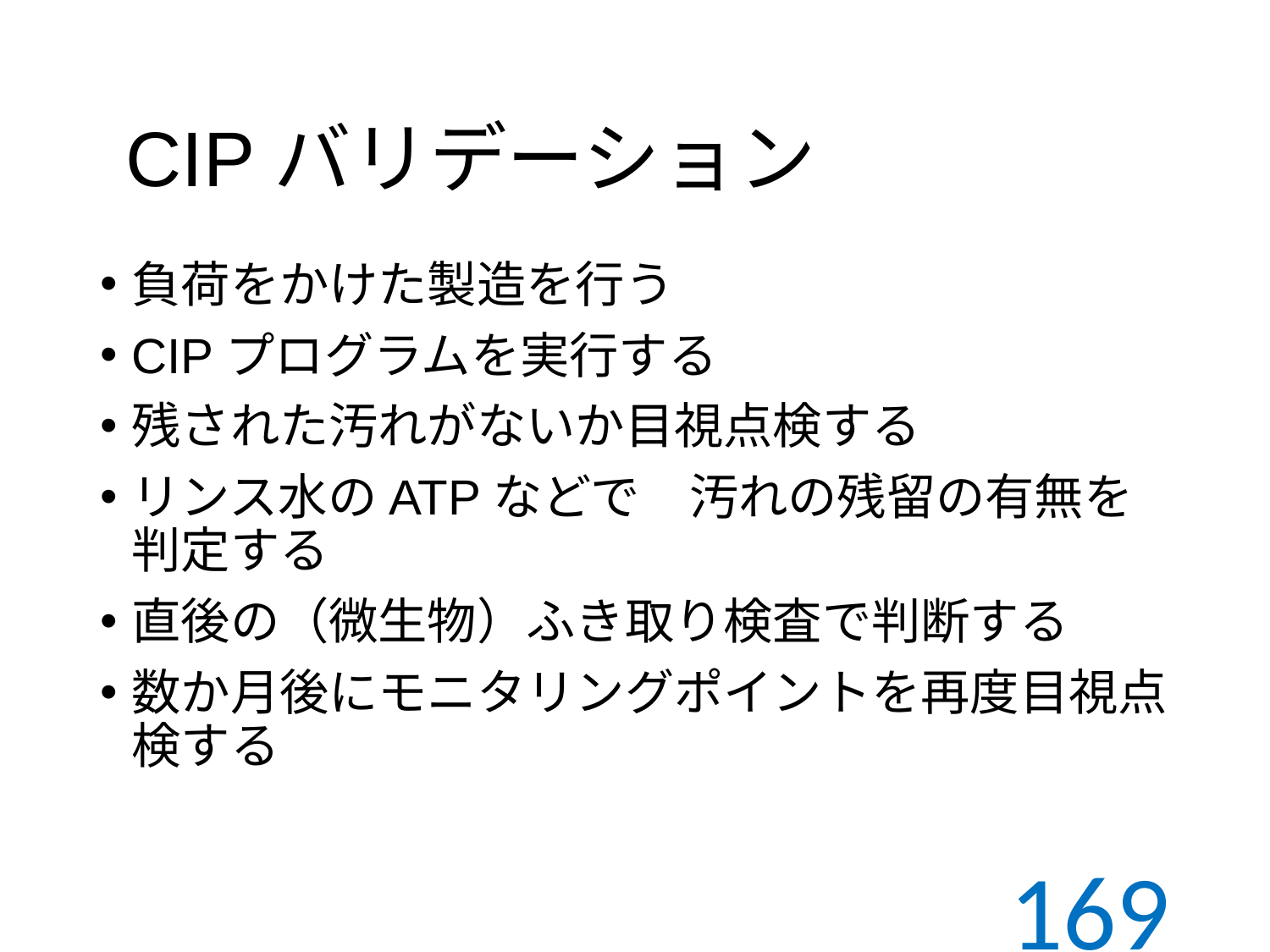

# CIPバリデーション
負荷をかけた製造を行う
CIPプログラムを実行する
残された汚れがないか目視点検する
リンス水のATPなどで　汚れの残留の有無を判定する
直後の（微生物）ふき取り検査で判断する
数か月後にモニタリングポイントを再度目視点検する

169